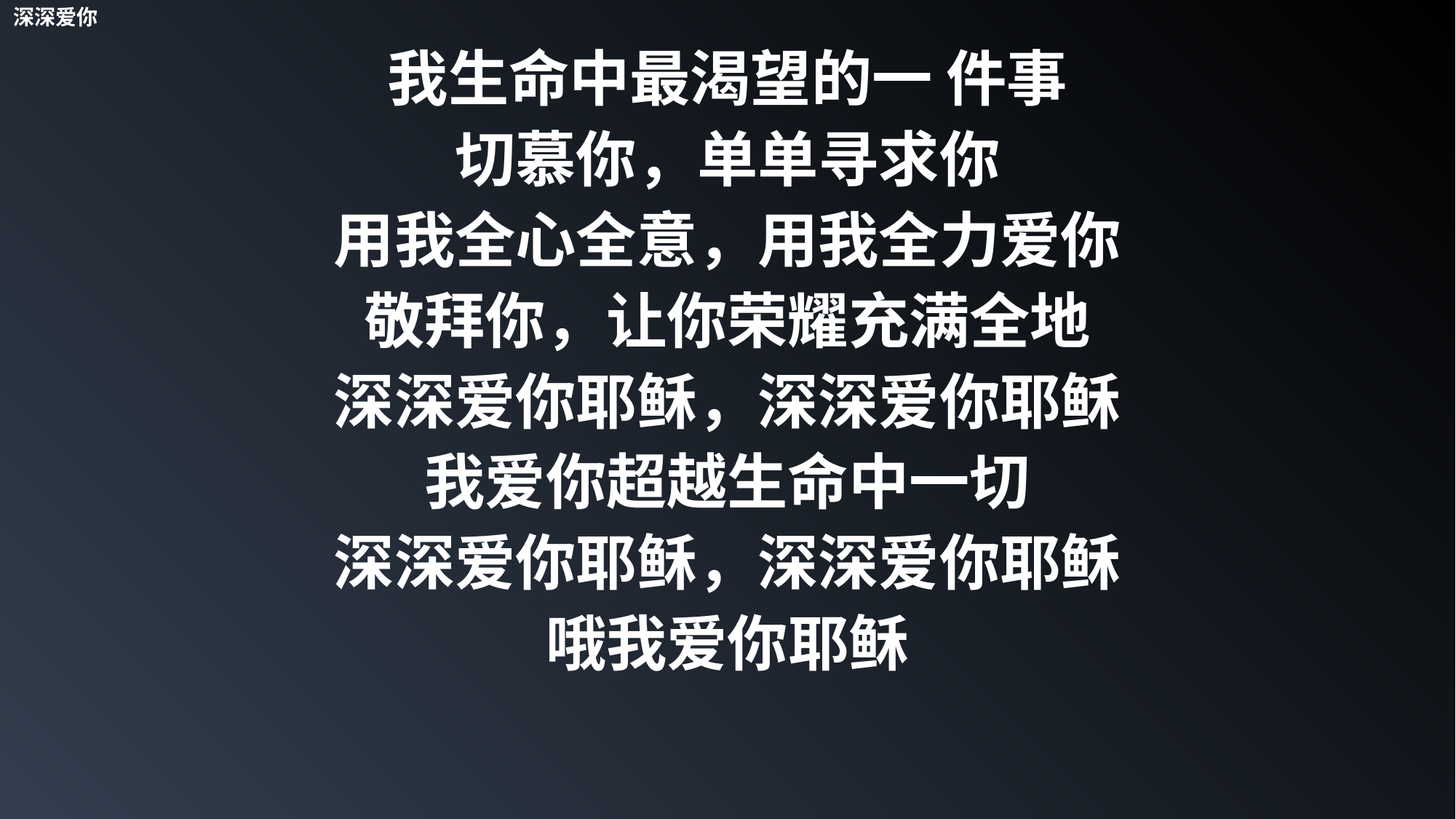

深深爱你
我生命中最渴望的一 件事
切慕你，单单寻求你
用我全心全意，用我全力爱你
敬拜你，让你荣耀充满全地
深深爱你耶稣，深深爱你耶稣
我爱你超越生命中一切
深深爱你耶稣，深深爱你耶稣
哦我爱你耶稣